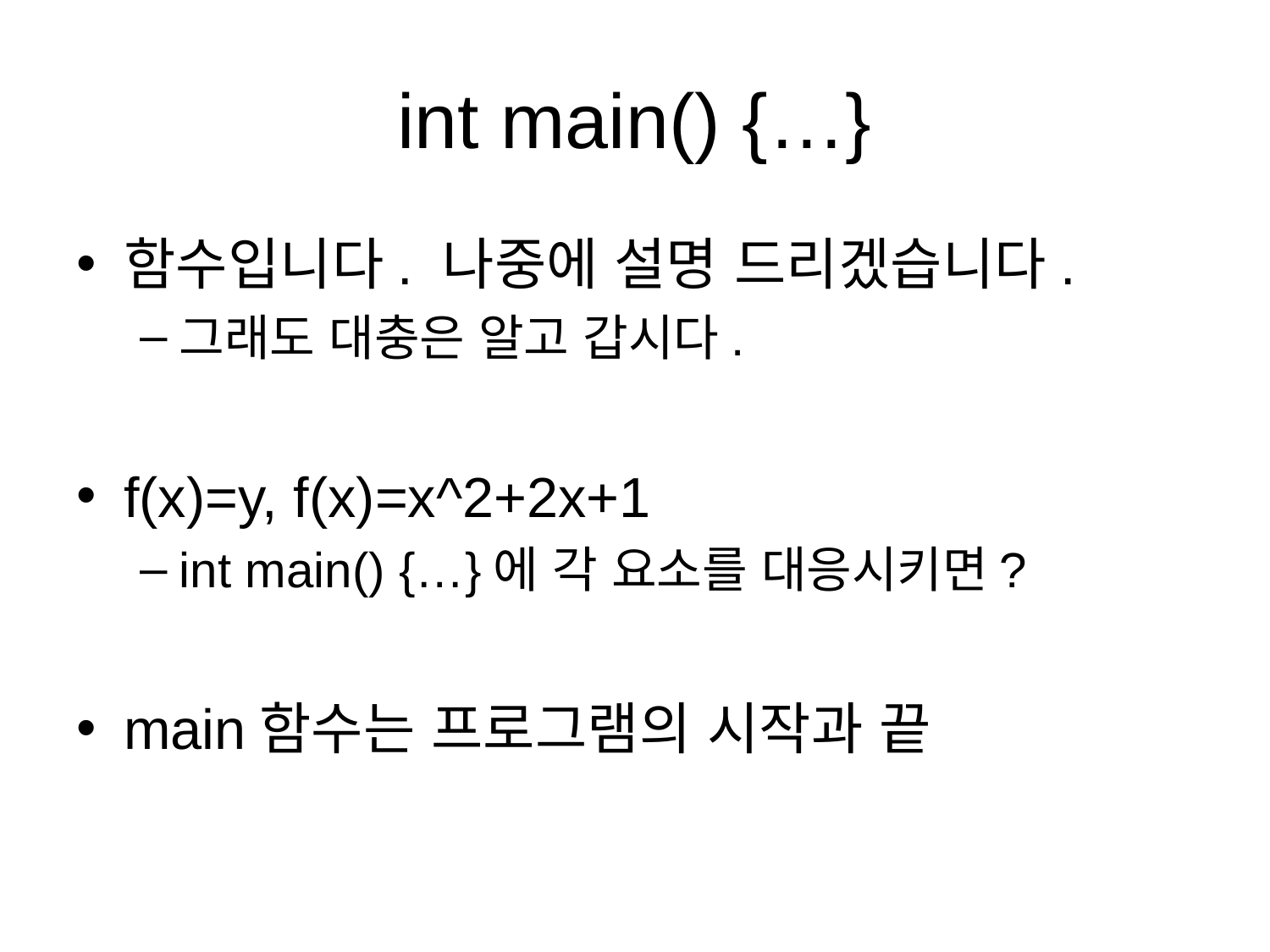

# int main() {…}
함수입니다. 나중에 설명 드리겠습니다.
그래도 대충은 알고 갑시다.

f(x)=y, f(x)=x^2+2x+1
int main() {…}에 각 요소를 대응시키면?

main함수는 프로그램의 시작과 끝